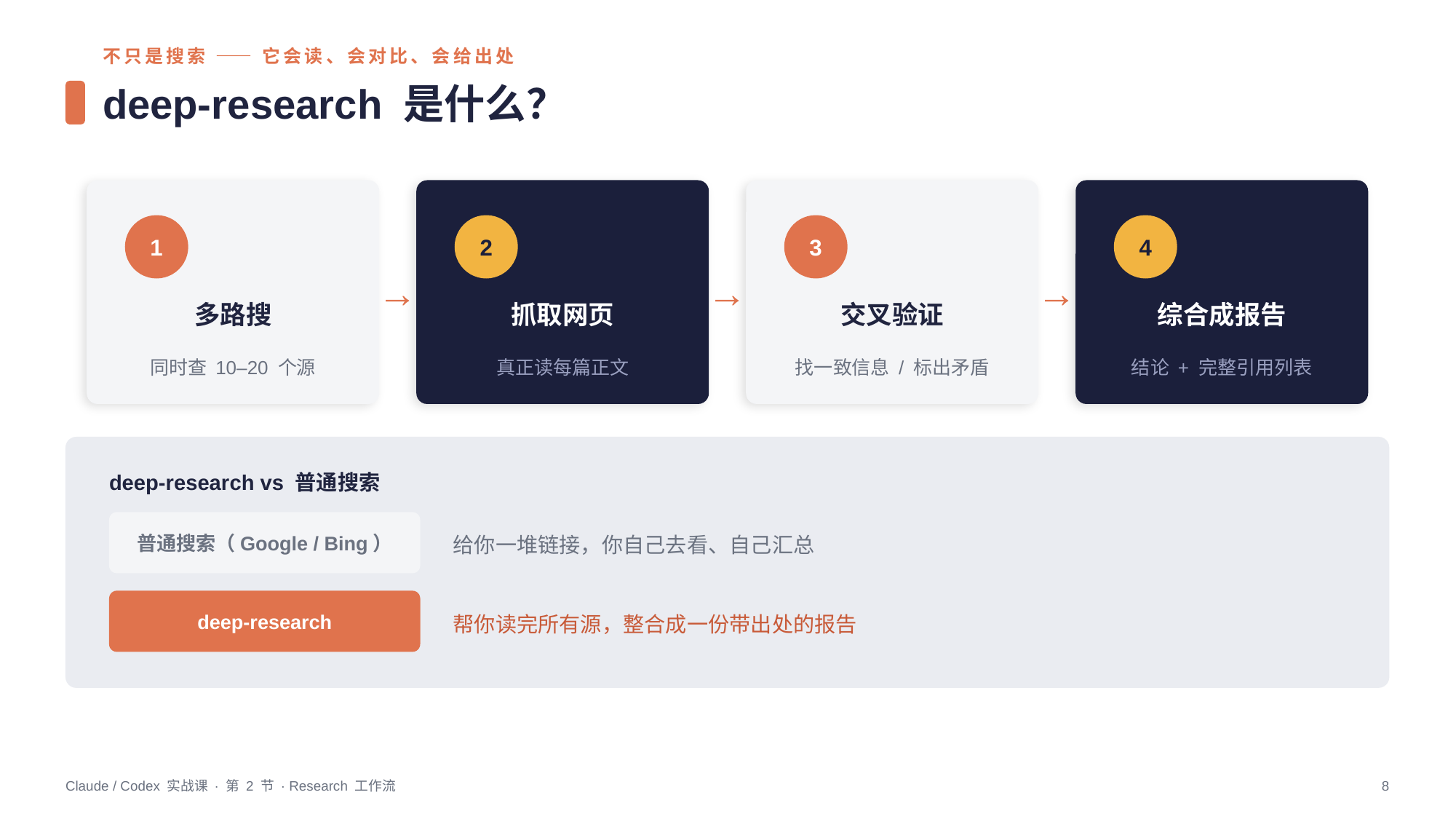

不只是搜索 —— 它会读、会对比、会给出处
deep-research 是什么？

→

→

→

1

2

3

4
多路搜
抓取网页
交叉验证
综合成报告
同时查 10–20 个源
真正读每篇正文
找一致信息 / 标出矛盾
结论 + 完整引用列表

deep-research vs 普通搜索

普通搜索（Google / Bing）
给你一堆链接，你自己去看、自己汇总

deep-research
帮你读完所有源，整合成一份带出处的报告
Claude / Codex 实战课 · 第 2 节 · Research 工作流
8